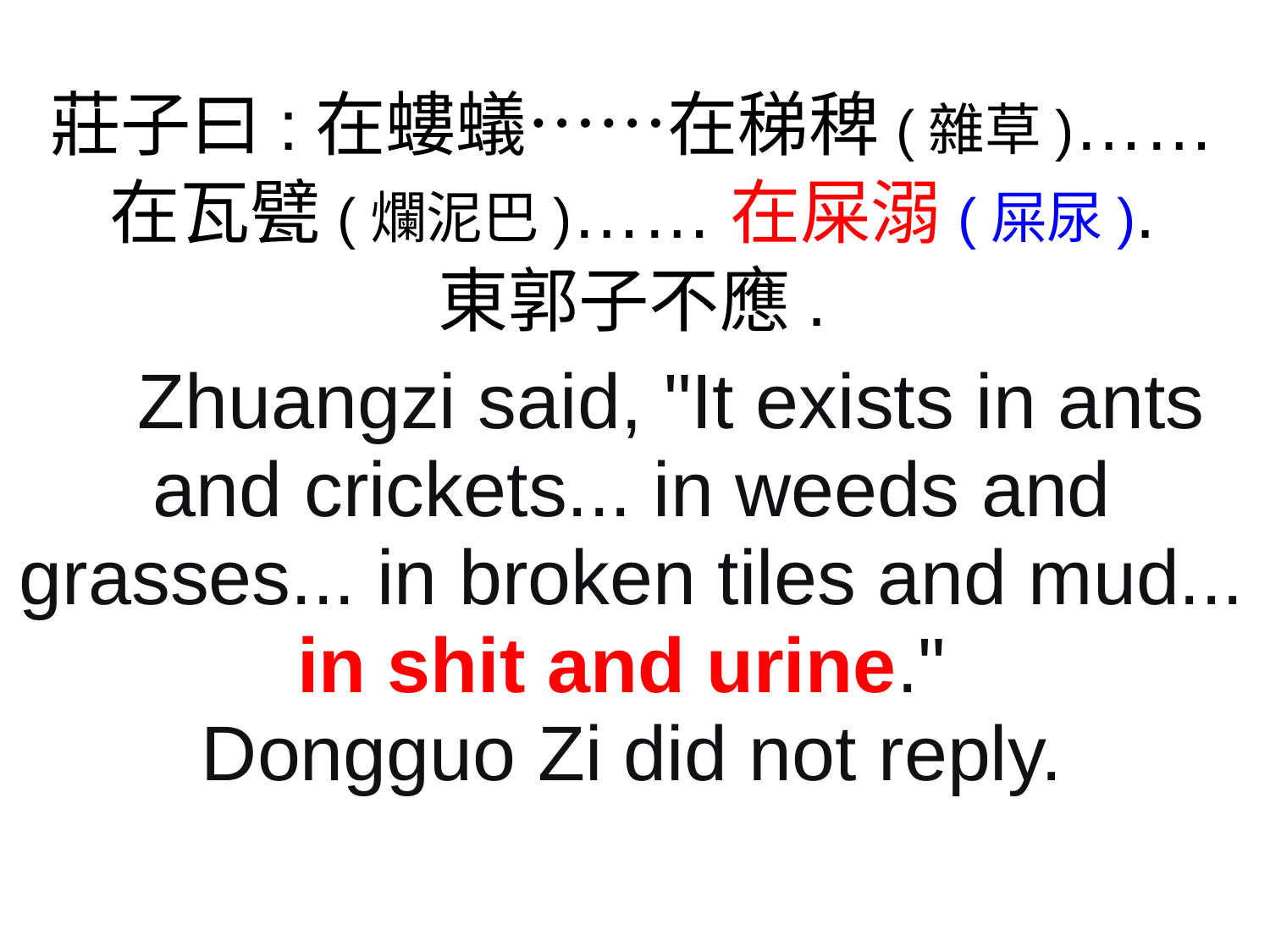

莊子曰:在螻蟻……在稊稗(雜草)……
在瓦甓(爛泥巴)……在屎溺(屎尿).
東郭子不應.
    Zhuangzi said, "It exists in ants and crickets... in weeds and grasses... in broken tiles and mud... in shit and urine."
Dongguo Zi did not reply.